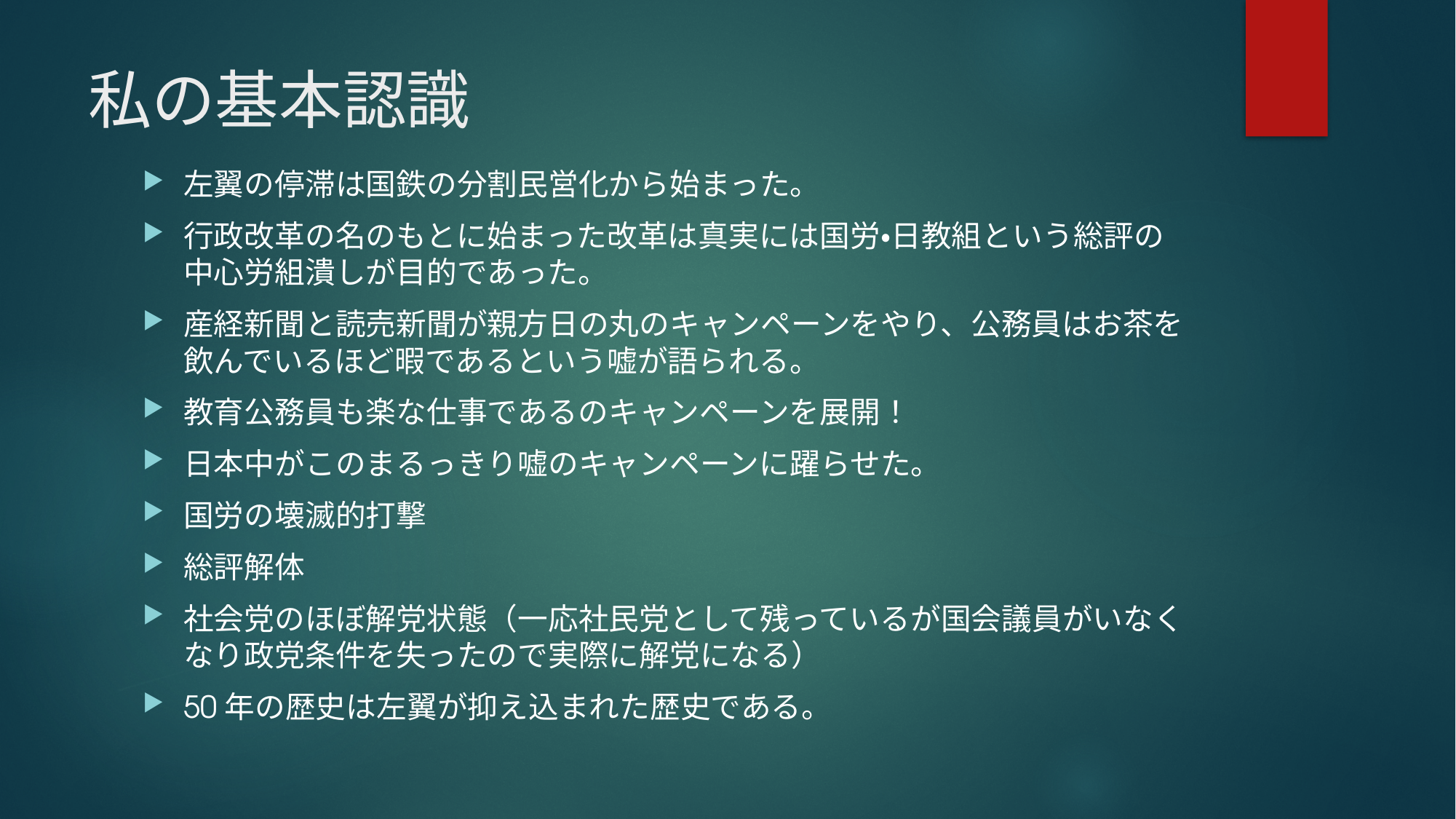

# 私の基本認識
左翼の停滞は国鉄の分割民営化から始まった。
行政改革の名のもとに始まった改革は真実には国労・日教組という総評の中心労組潰しが目的であった。
産経新聞と読売新聞が親方日の丸のキャンペーンをやり、公務員はお茶を飲んでいるほど暇であるという嘘が語られる。
教育公務員も楽な仕事であるのキャンペーンを展開！
日本中がこのまるっきり嘘のキャンペーンに躍らせた。
国労の壊滅的打撃
総評解体
社会党のほぼ解党状態（一応社民党として残っているが国会議員がいなくなり政党条件を失ったので実際に解党になる）
50年の歴史は左翼が抑え込まれた歴史である。